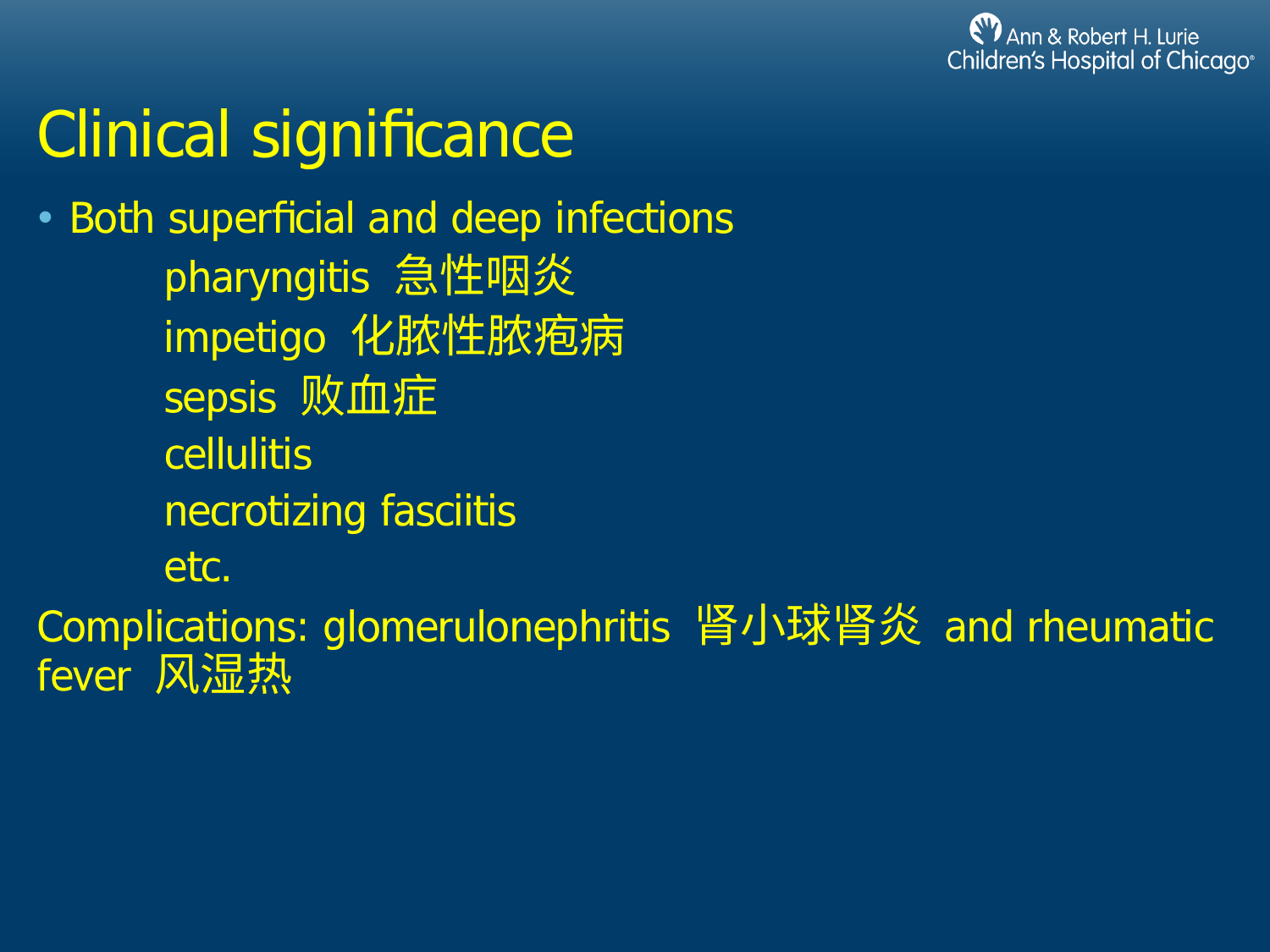

# Clinical significance
Both superficial and deep infections
	pharyngitis 急性咽炎
	impetigo 化脓性脓疱病
	sepsis 败血症
	cellulitis
	necrotizing fasciitis
	etc.
Complications: glomerulonephritis 肾小球肾炎 and rheumatic fever 风湿热